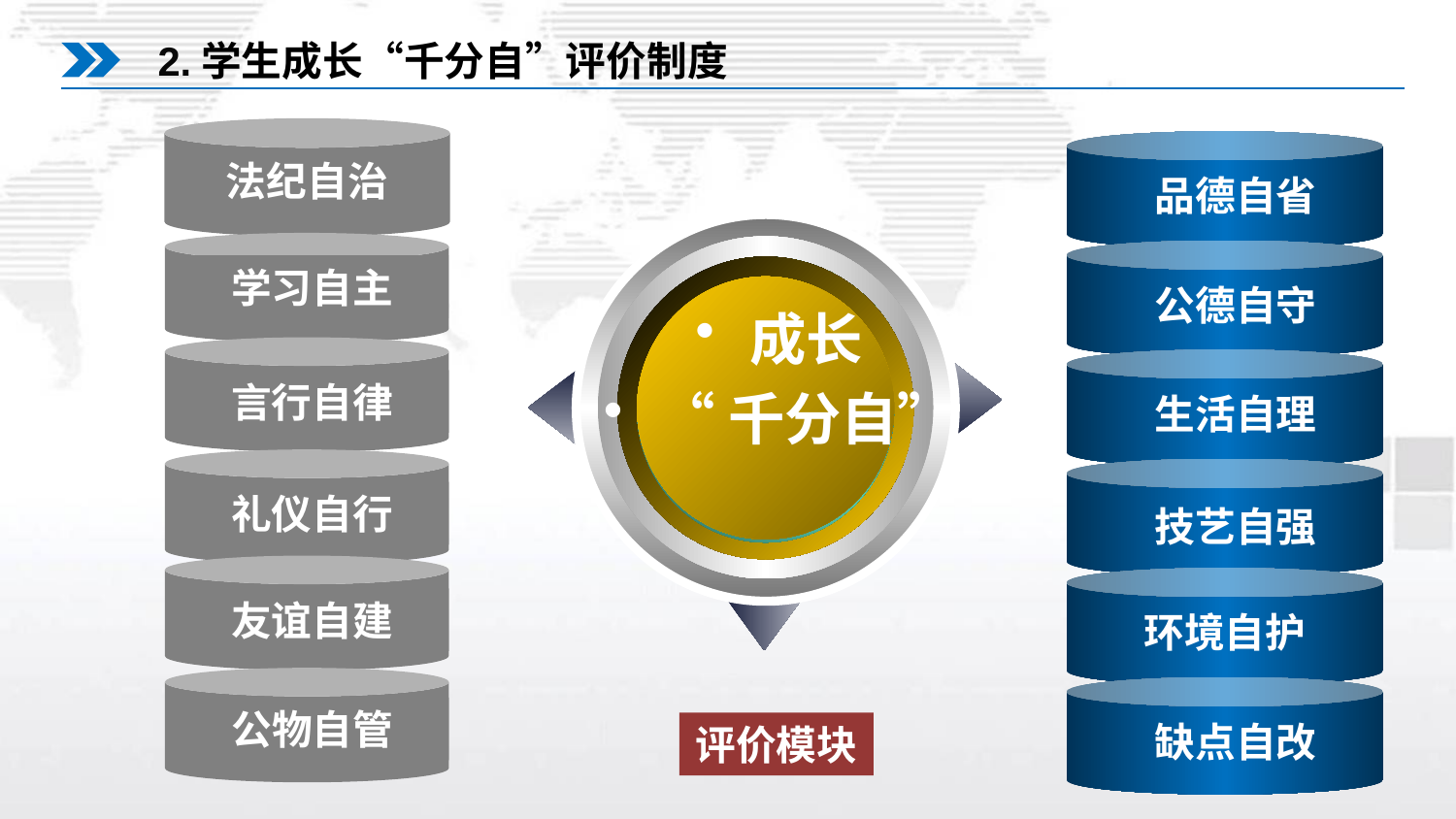

2.学生成长“千分自”评价制度

法纪自治

品德自省
法纪自治

成长
“千分自”

Text
Text
Text

学习自主

公德自守

言行自律

生活自理

礼仪自行

技艺自强

友谊自建

环境自护

公物自管

缺点自改
评价模块
www.themegallery.com
www.themegallery.com